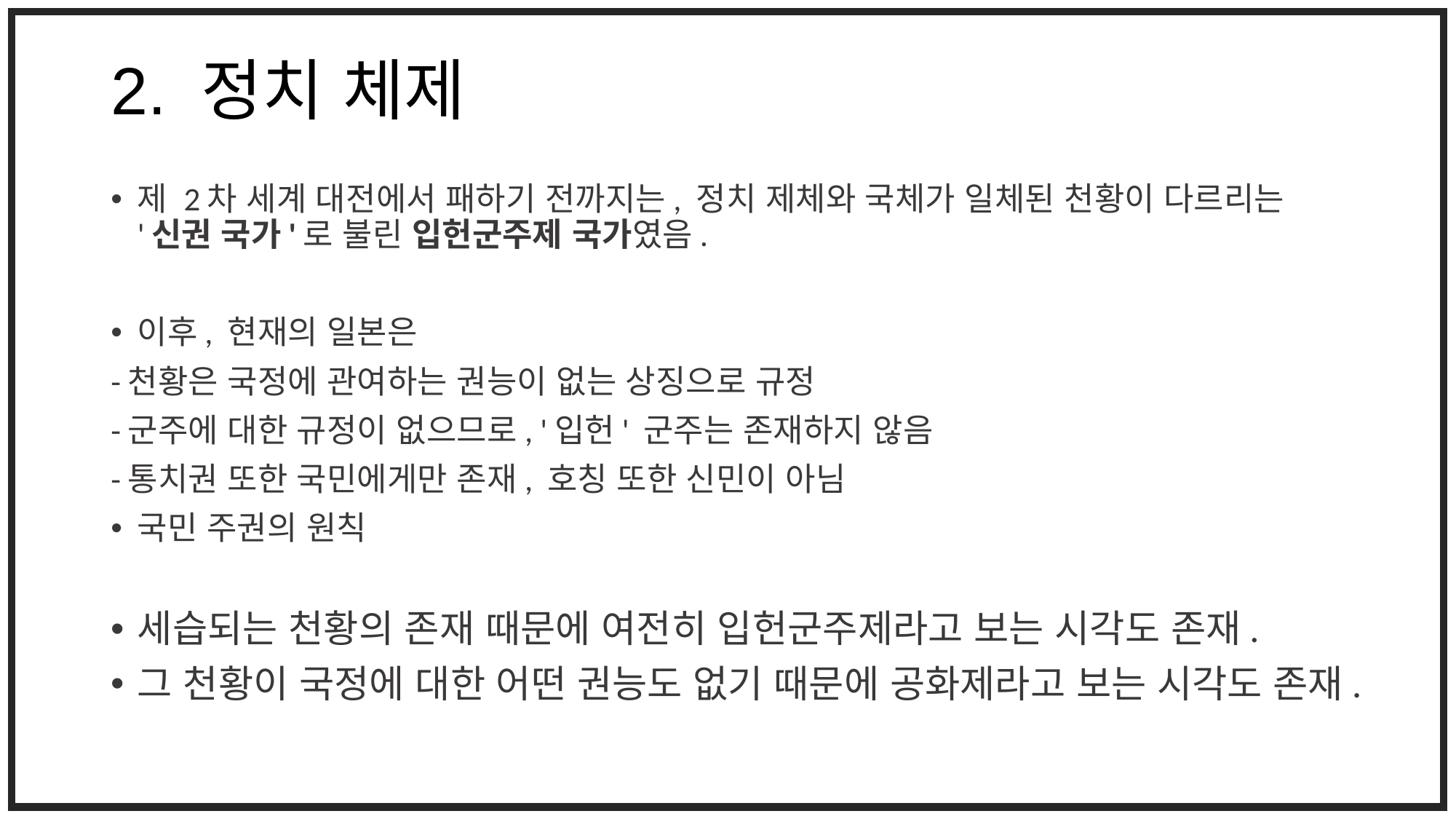

# 2. 정치 체제
제 2차 세계 대전에서 패하기 전까지는, 정치 제체와 국체가 일체된 천황이 다르리는 '신권 국가'로 불린 입헌군주제 국가였음.

이후, 현재의 일본은
-천황은 국정에 관여하는 권능이 없는 상징으로 규정
-군주에 대한 규정이 없으므로, '입헌' 군주는 존재하지 않음
-통치권 또한 국민에게만 존재, 호칭 또한 신민이 아님
국민 주권의 원칙

세습되는 천황의 존재 때문에 여전히 입헌군주제라고 보는 시각도 존재.
그 천황이 국정에 대한 어떤 권능도 없기 때문에 공화제라고 보는 시각도 존재.